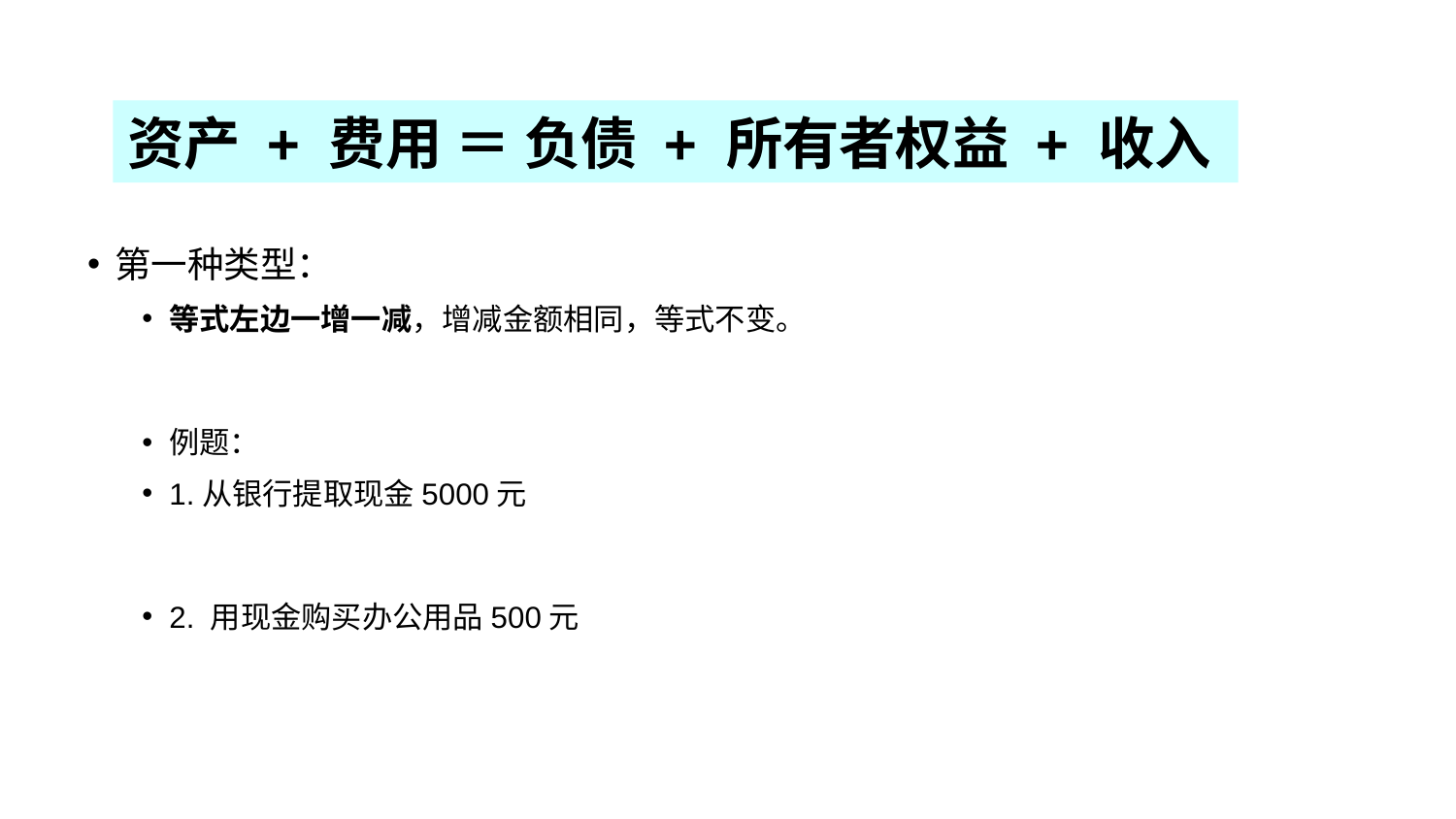

资产 + 费用 ＝ 负债 + 所有者权益 + 收入
第一种类型：
等式左边一增一减，增减金额相同，等式不变。

例题：
1.从银行提取现金5000元

2. 用现金购买办公用品500元